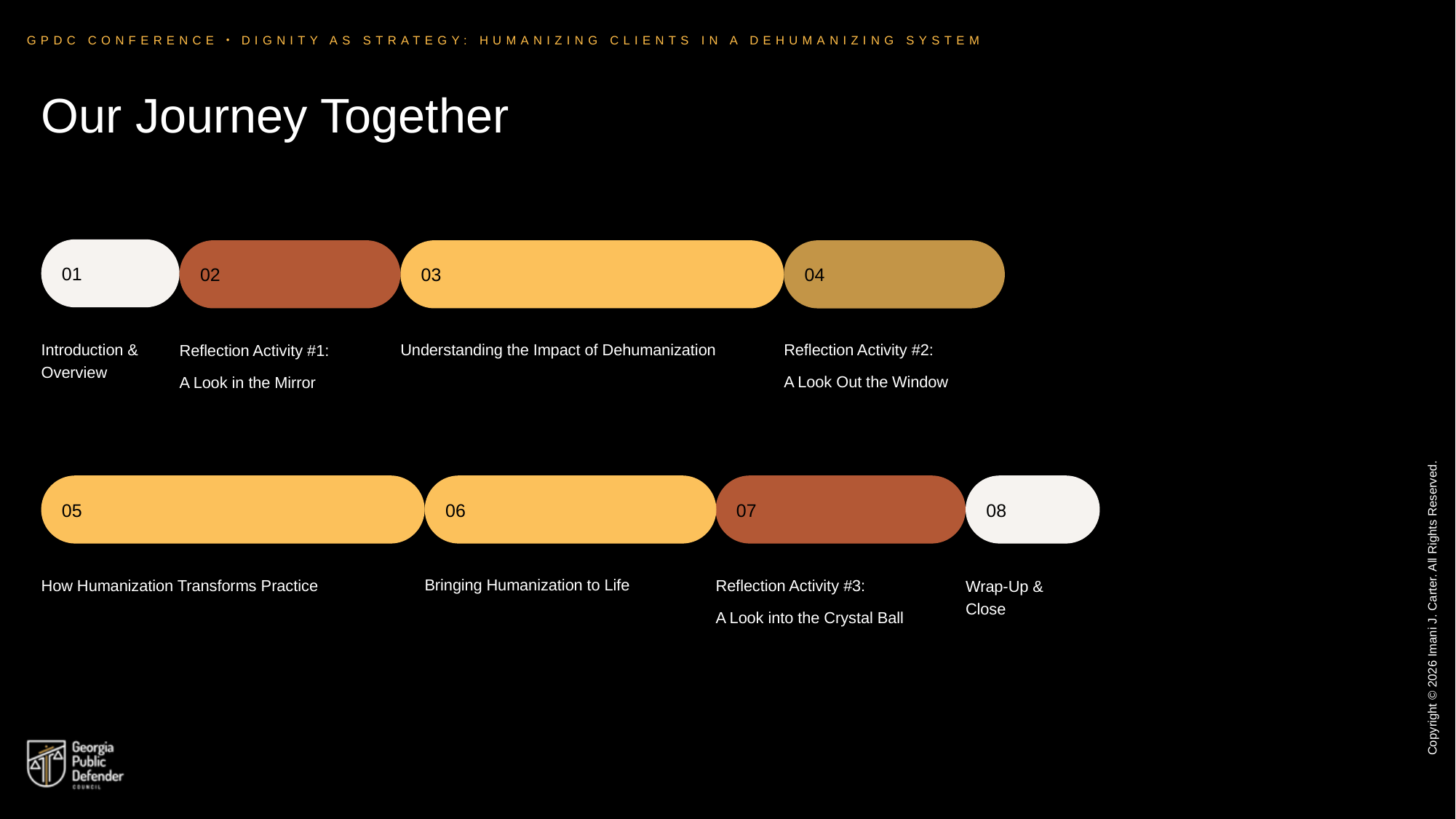

GPDC CONFERENCE・DIGNITY AS STRATEGY: HUMANIZING CLIENTS IN A DEHUMANIZING SYSTEM
Our Journey Together
01
02
03
04
Introduction & Overview
Understanding the Impact of Dehumanization
Reflection Activity #2:
A Look Out the Window
Reflection Activity #1:
A Look in the Mirror
05
06
07
08
Bringing Humanization to Life
How Humanization Transforms Practice
Reflection Activity #3:
A Look into the Crystal Ball
Wrap-Up & Close